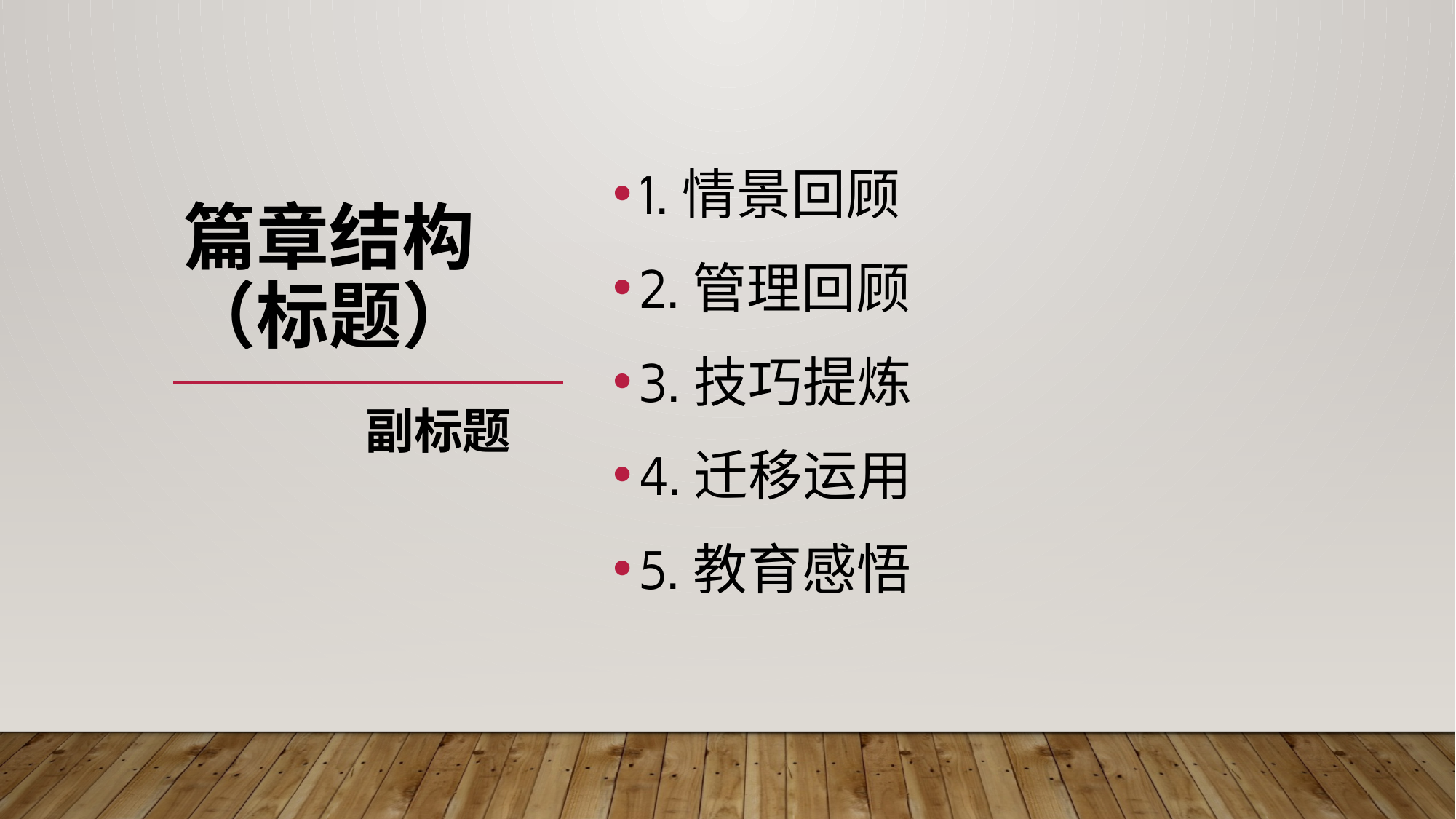

# 篇章结构（标题）
1.情景回顾
2.管理回顾
3.技巧提炼
4.迁移运用
5.教育感悟
                          副标题